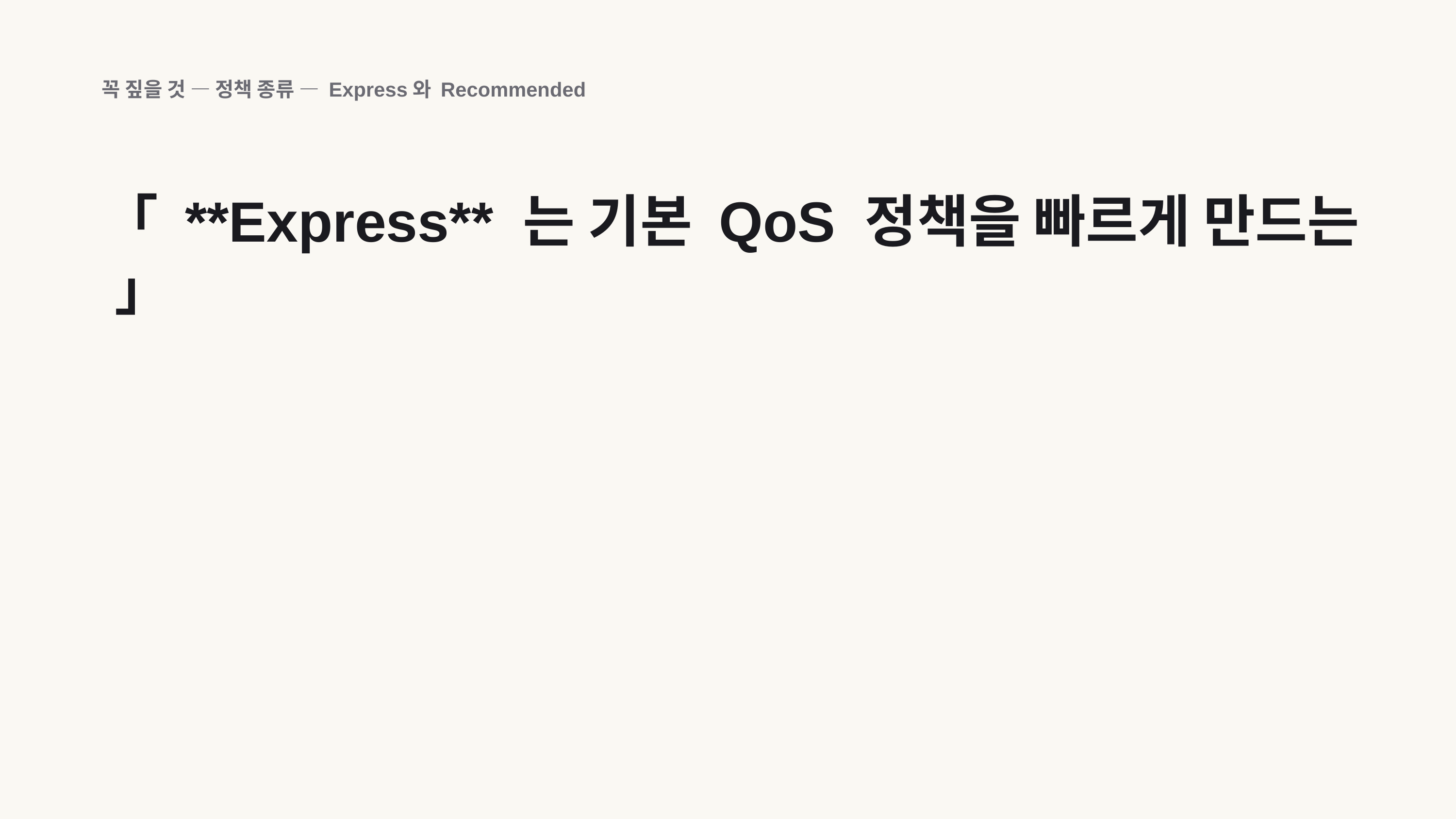

꼭 짚을 것 — 정책 종류 — Express와 Recommended
「 **Express** 는 기본 QoS 정책을 빠르게 만드는 」